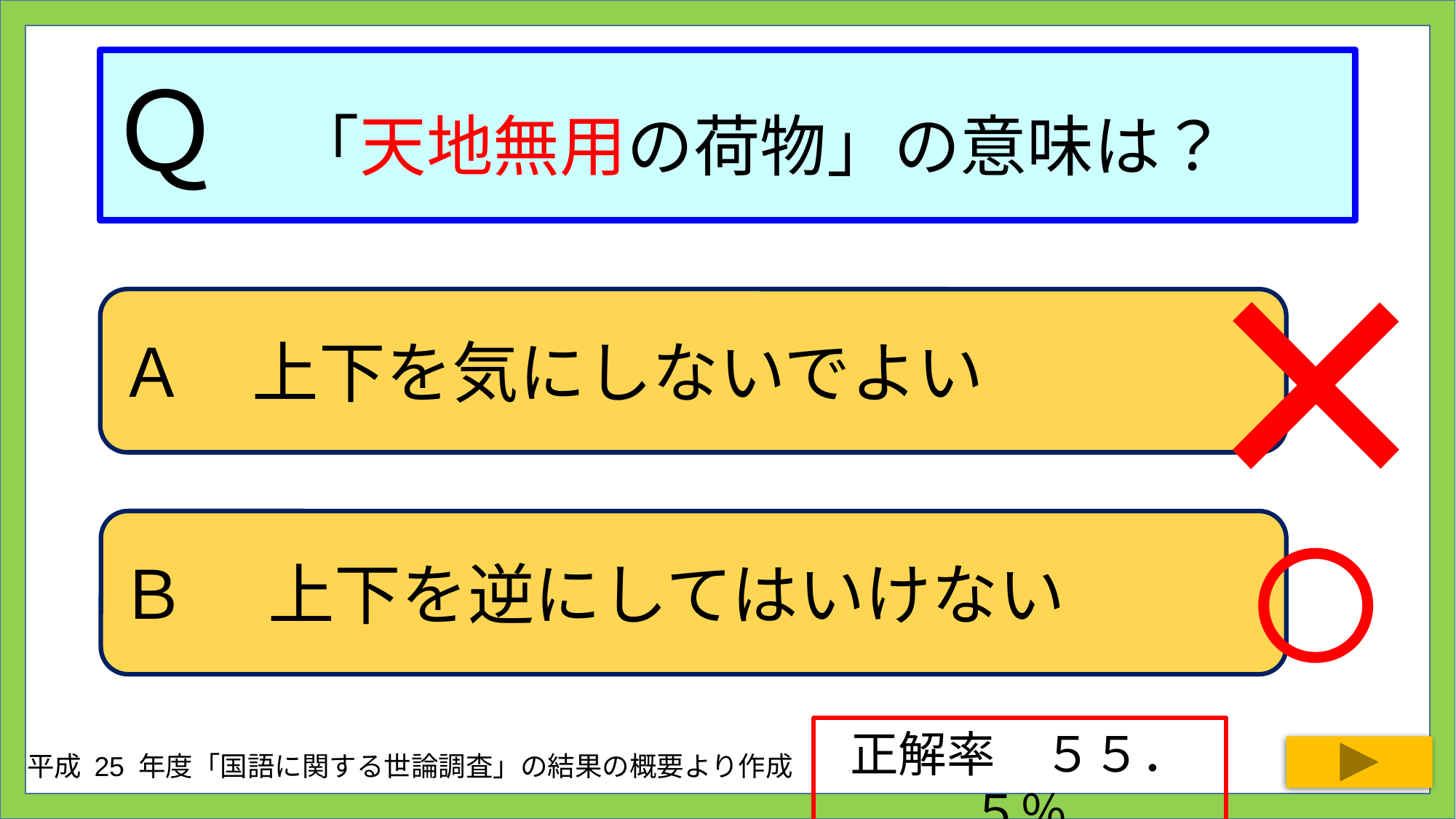

# Ｑ　「天地無用の荷物」の意味は？
×
Ａ　上下を気にしないでよい
○
Ｂ　 上下を逆にしてはいけない
正解率　５５．５％

平成 25 年度「国語に関する世論調査」の結果の概要より作成